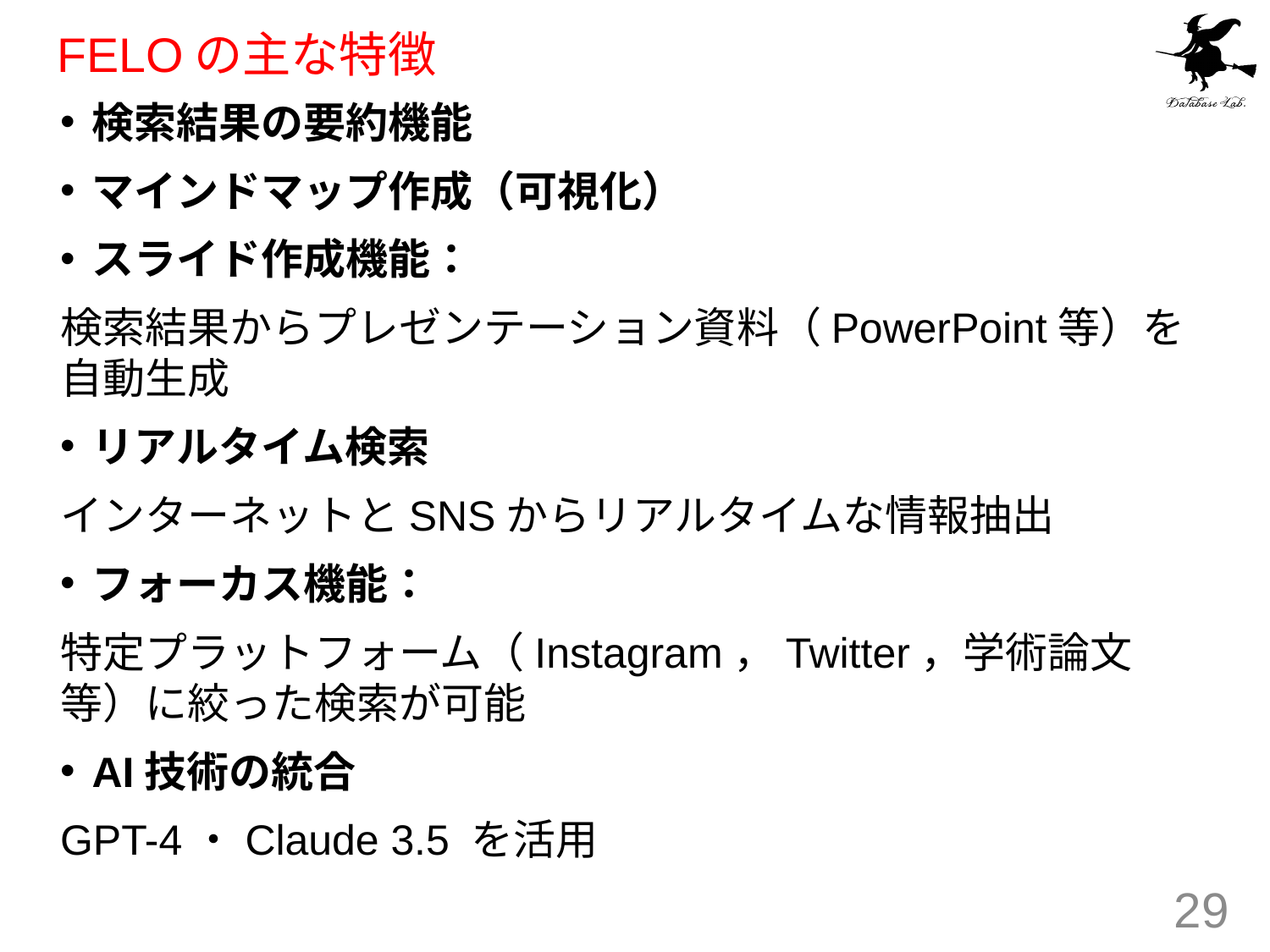

# FELOの主な特徴
検索結果の要約機能
マインドマップ作成（可視化）
スライド作成機能：
検索結果からプレゼンテーション資料（PowerPoint等）を自動生成
リアルタイム検索
インターネットとSNSからリアルタイムな情報抽出
フォーカス機能：
特定プラットフォーム（Instagram，Twitter，学術論文等）に絞った検索が可能
AI技術の統合
GPT-4・Claude 3.5 を活用
29